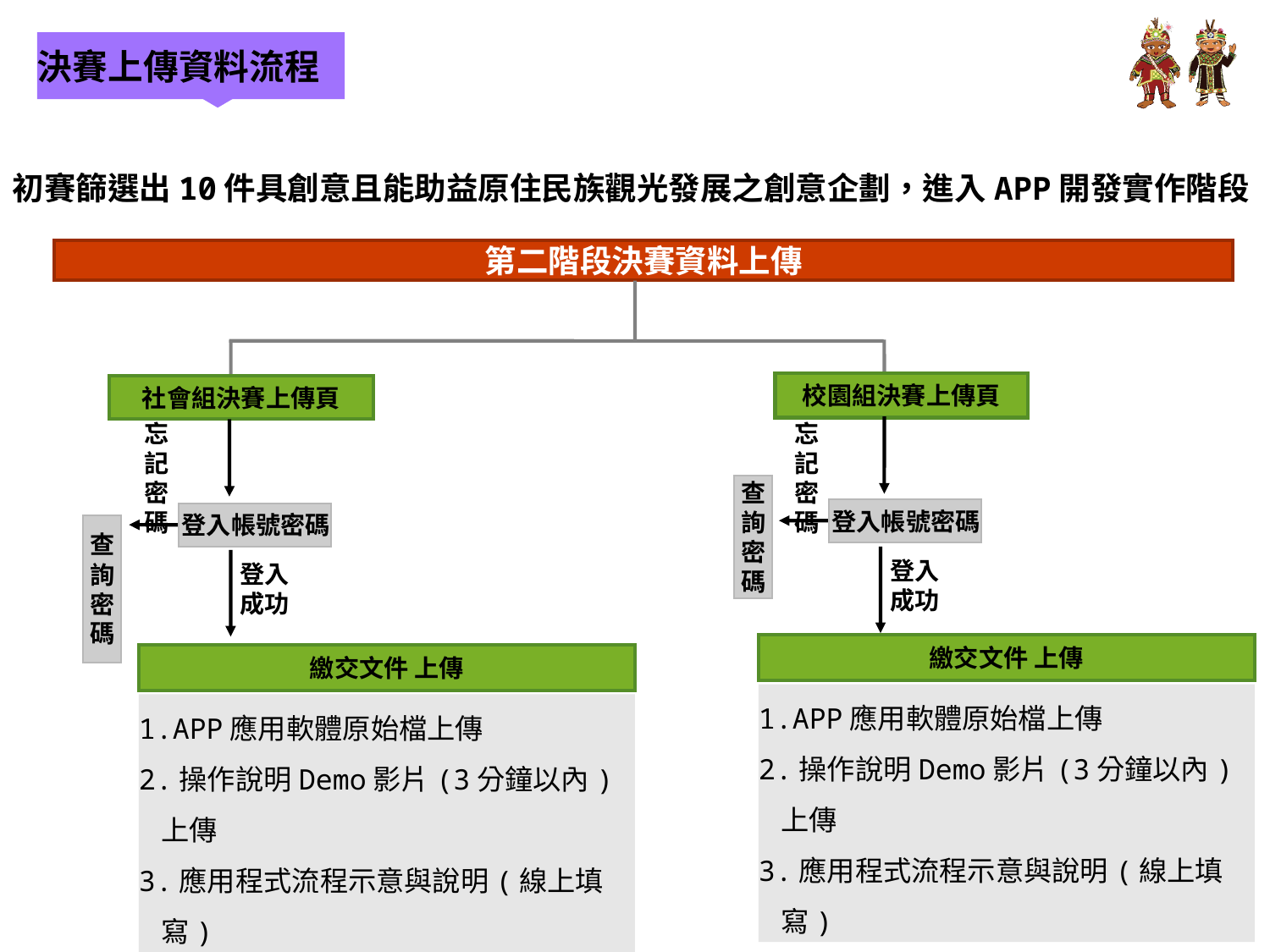

決賽上傳資料流程

初賽篩選出10件具創意且能助益原住民族觀光發展之創意企劃，進入APP開發實作階段
第二階段決賽資料上傳

校園組決賽上傳頁
社會組決賽上傳頁

忘記
密碼
忘記
密碼

查詢密碼

登入帳號密碼

登入帳號密碼

查詢密碼

登入
成功
登入
成功
繳交文件 上傳
繳交文件 上傳
APP應用軟體原始檔上傳
2.操作說明Demo影片(3分鐘以內)上傳
3.應用程式流程示意與說明(線上填寫)
註:上述決賽資料請於11月18日(一)前上傳至競賽網站。
APP應用軟體原始檔上傳
2.操作說明Demo影片(3分鐘以內)上傳
3.應用程式流程示意與說明(線上填寫)
註:上述決賽資料請於11月18日(一)前上傳至競賽網站。

8